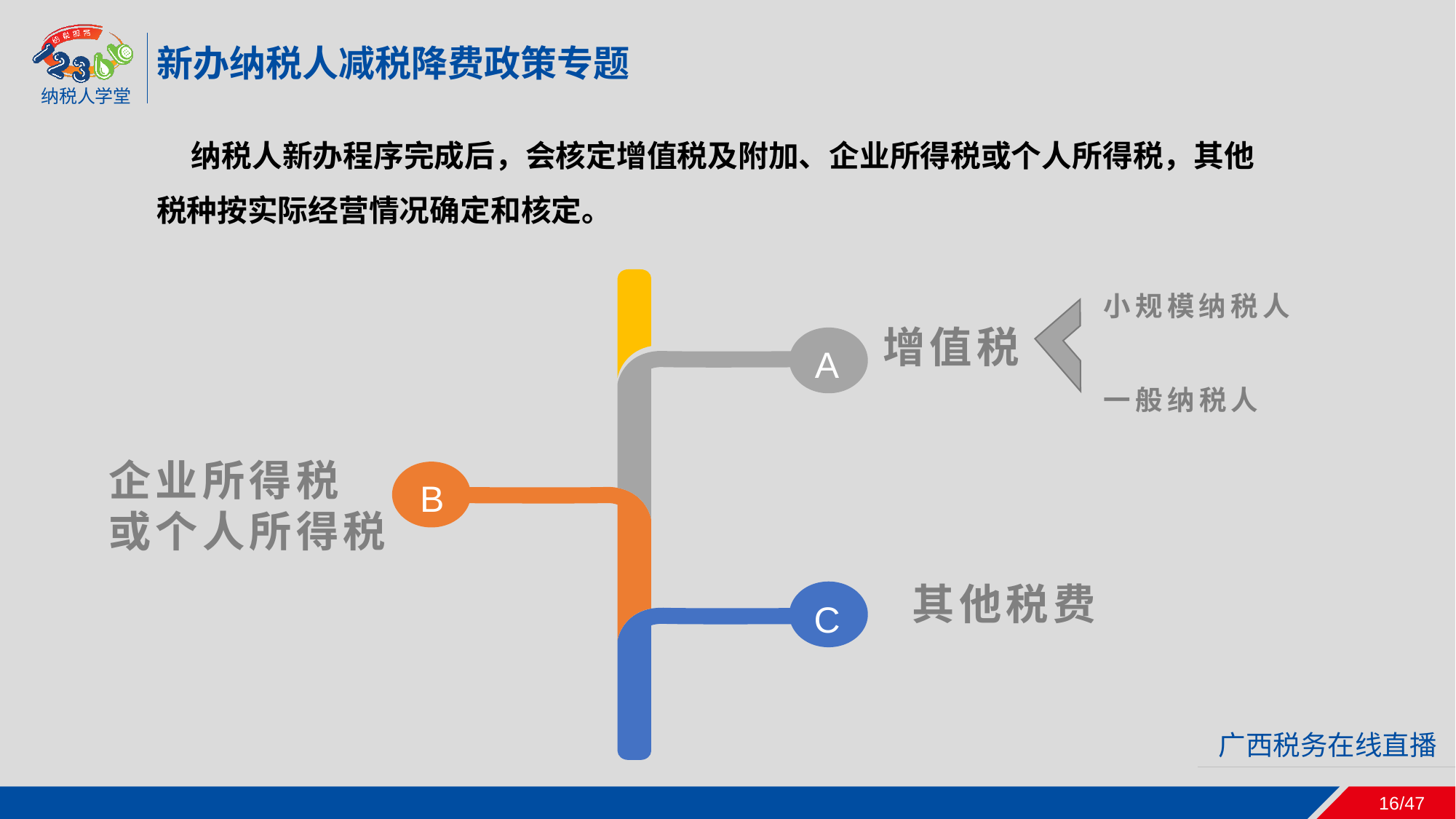

新办纳税人减税降费政策专题
    纳税人新办程序完成后，会核定增值税及附加、企业所得税或个人所得税，其他税种按实际经营情况确定和核定。

增值税

A

B

C

小规模纳税人

一般纳税人
企业所得税
或个人所得税
其他税费